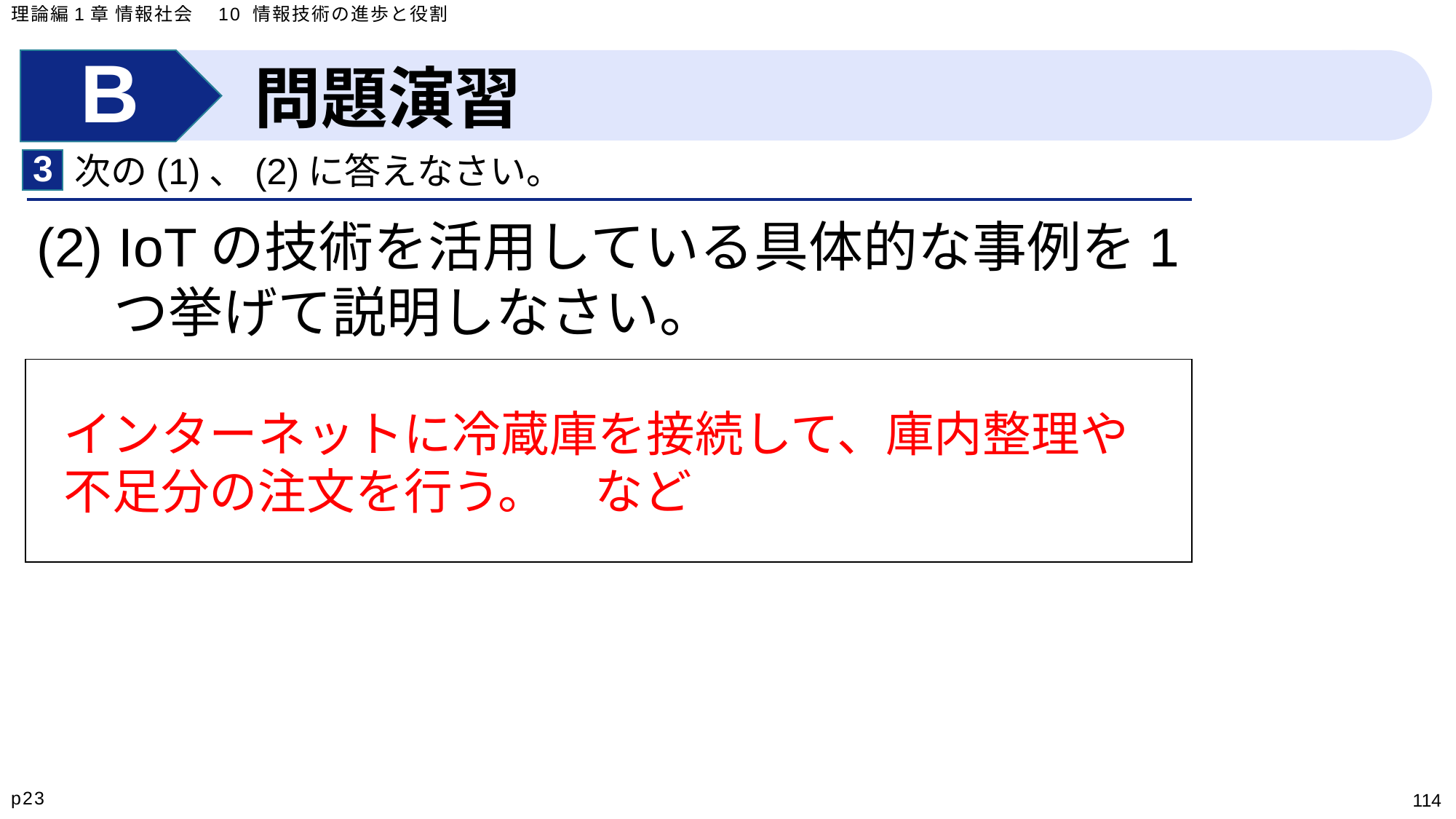

理論編1章 情報社会　10 情報技術の進歩と役割
問題演習
3
次の(1)、(2)に答えなさい。

(2) IoTの技術を活用している具体的な事例を1つ挙げて説明しなさい。
|  |
| --- |
インターネットに冷蔵庫を接続して、庫内整理や不足分の注文を行う。　など
p23
114